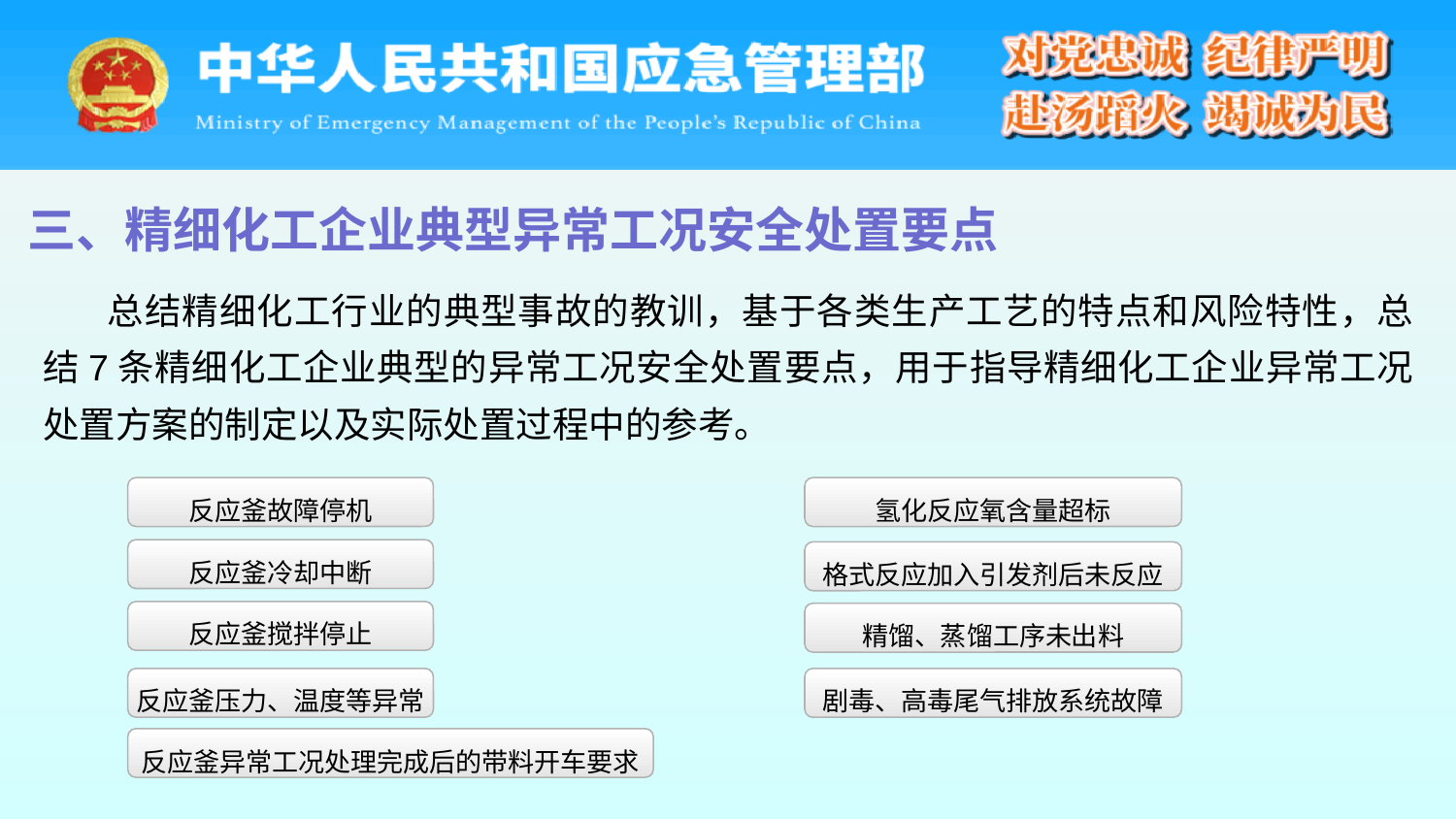

三、精细化工企业典型异常工况安全处置要点
总结精细化工行业的典型事故的教训，基于各类生产工艺的特点和风险特性，总结7条精细化工企业典型的异常工况安全处置要点，用于指导精细化工企业异常工况处置方案的制定以及实际处置过程中的参考。
反应釜故障停机
反应釜冷却中断
反应釜搅拌停止
氢化反应氧含量超标
格式反应加入引发剂后未反应
精馏、蒸馏工序未出料
剧毒、高毒尾气排放系统故障
反应釜压力、温度等异常
反应釜异常工况处理完成后的带料开车要求